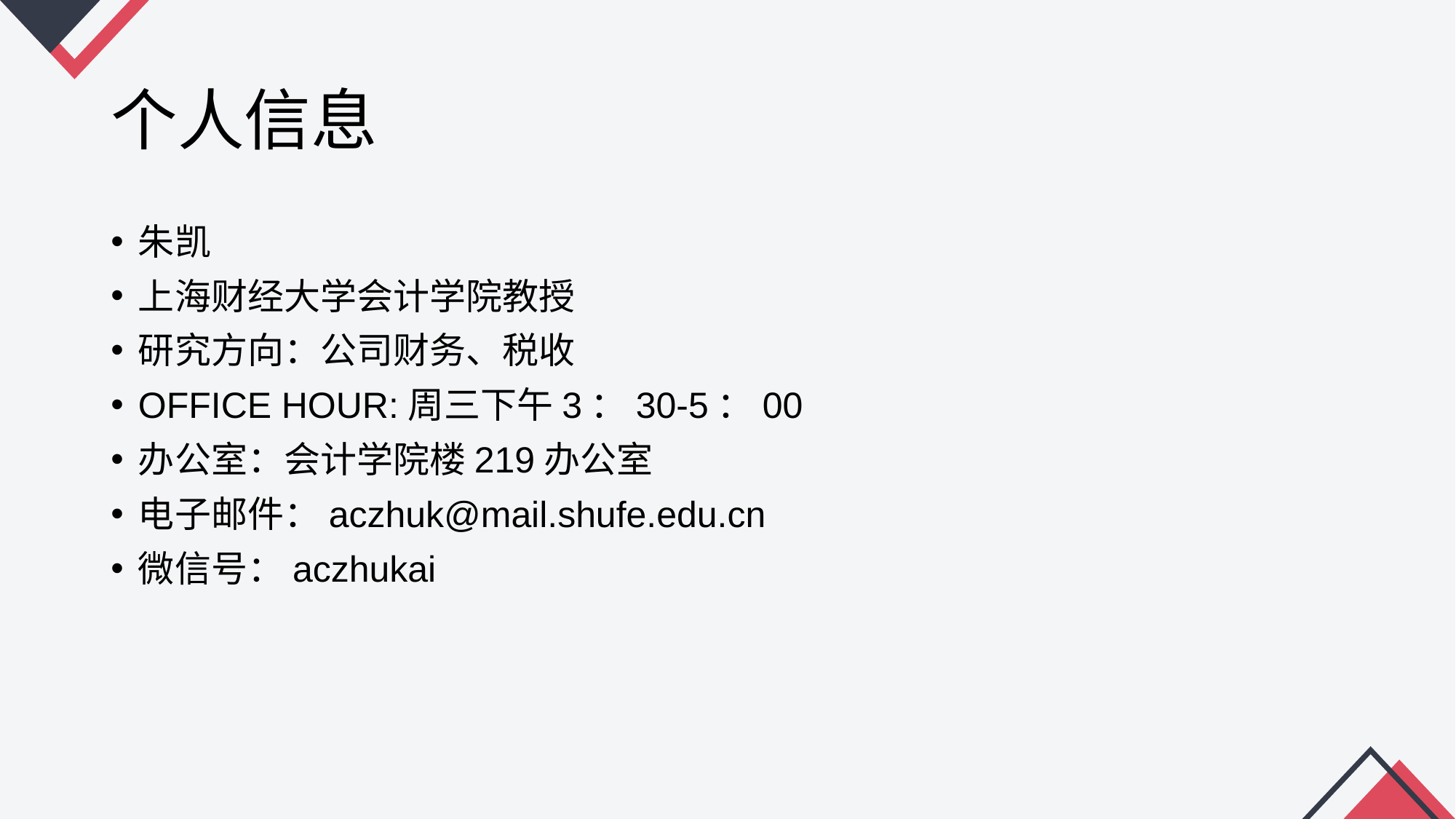

# 个人信息
朱凯
上海财经大学会计学院教授
研究方向：公司财务、税收
OFFICE HOUR:周三下午3：30-5：00
办公室：会计学院楼219办公室
电子邮件：aczhuk@mail.shufe.edu.cn
微信号：aczhukai